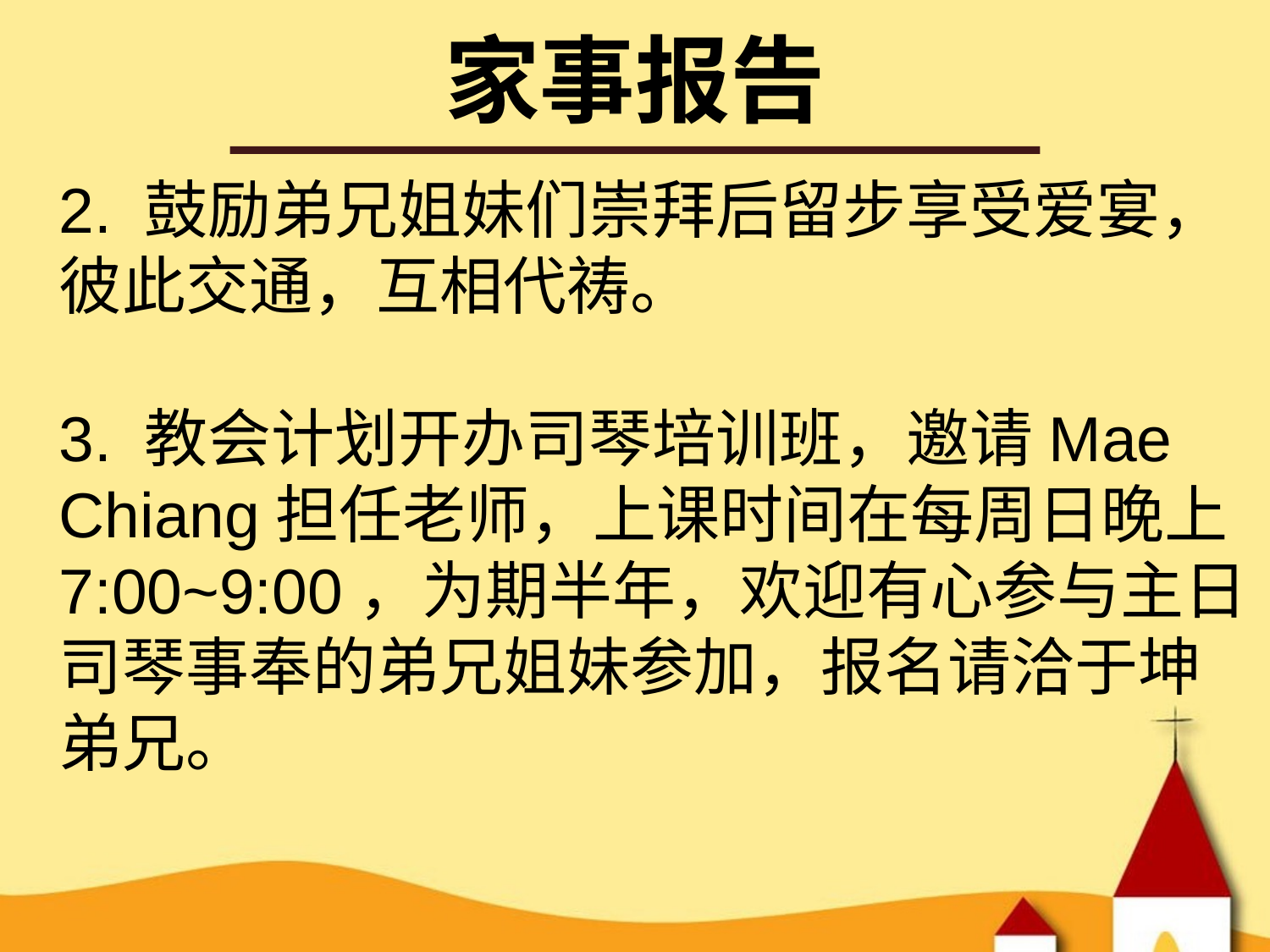

# 家事报告

2. 鼓励弟兄姐妹们崇拜后留步享受爱宴，彼此交通，互相代祷。

3. 教会计划开办司琴培训班，邀请Mae Chiang担任老师，上课时间在每周日晚上7:00~9:00，为期半年，欢迎有心参与主日司琴事奉的弟兄姐妹参加，报名请洽于坤弟兄。